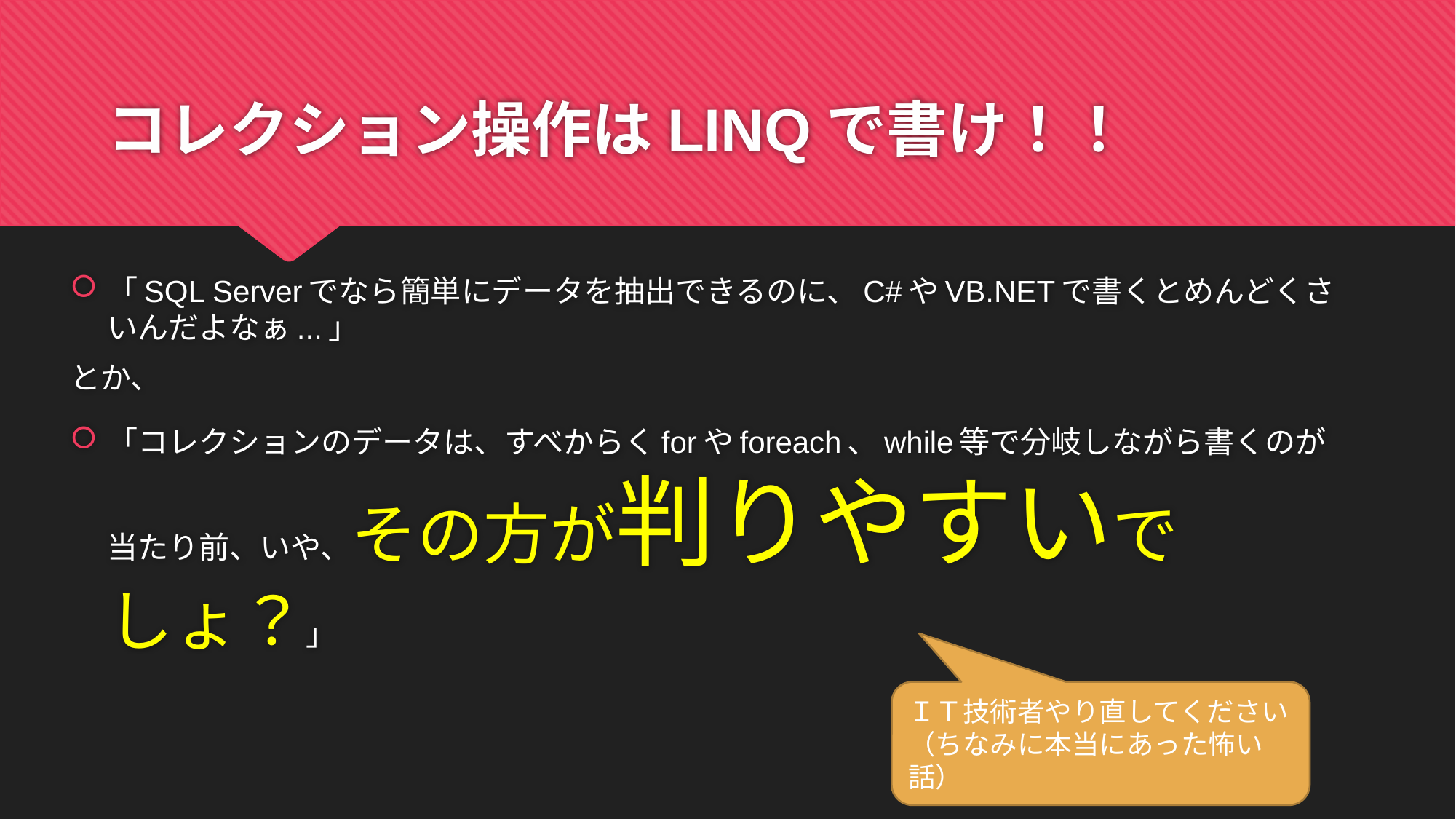

# コレクション操作はLINQで書け！！
「SQL Serverでなら簡単にデータを抽出できるのに、C#やVB.NETで書くとめんどくさいんだよなぁ...」
とか、
「コレクションのデータは、すべからくforやforeach、while等で分岐しながら書くのが当たり前、いや、その方が判りやすいでしょ？」
ＩＴ技術者やり直してください
（ちなみに本当にあった怖い話）